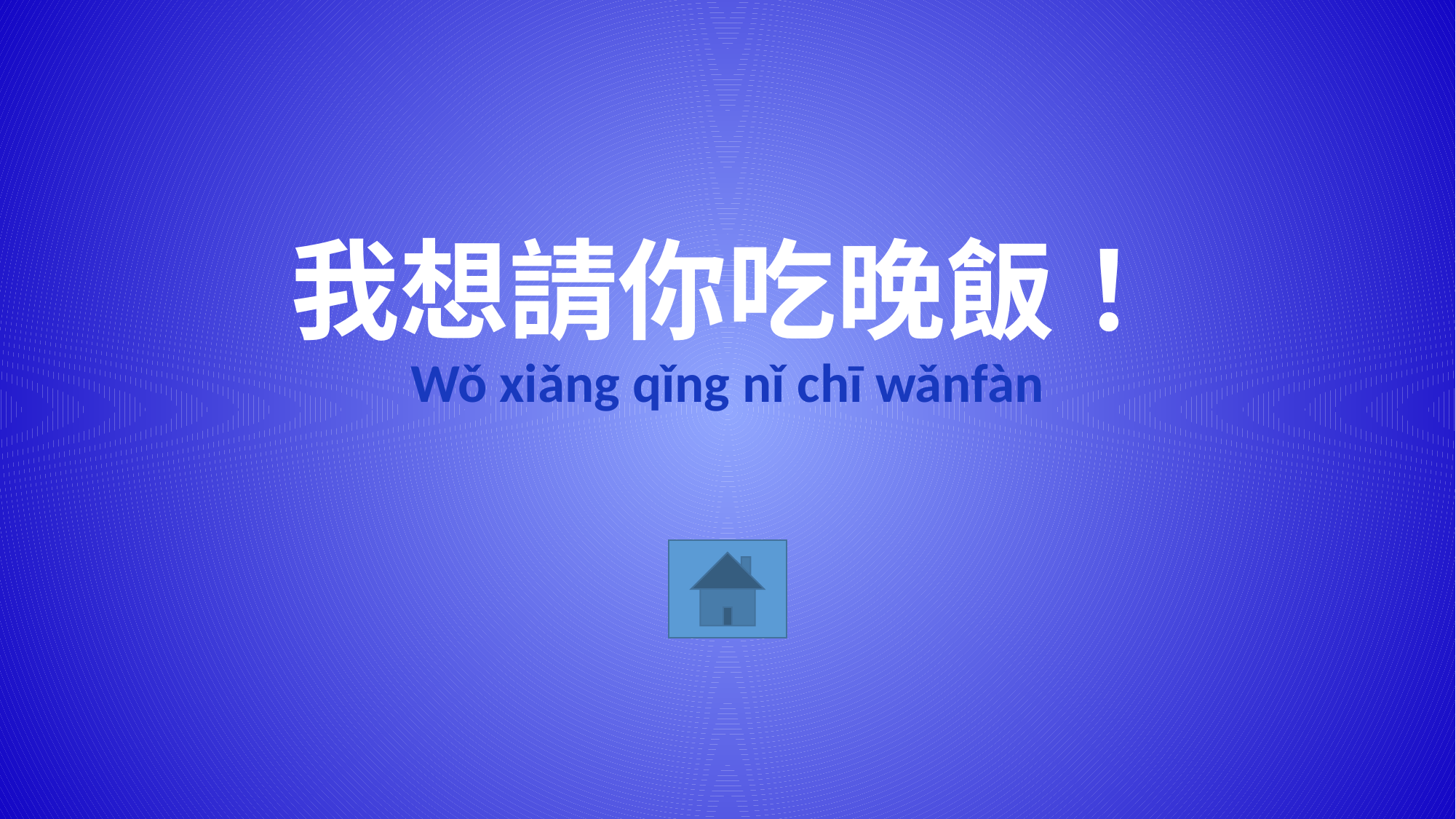

# 我想請你吃晚飯！ Wǒ xiǎng qǐng nǐ chī wǎnfàn